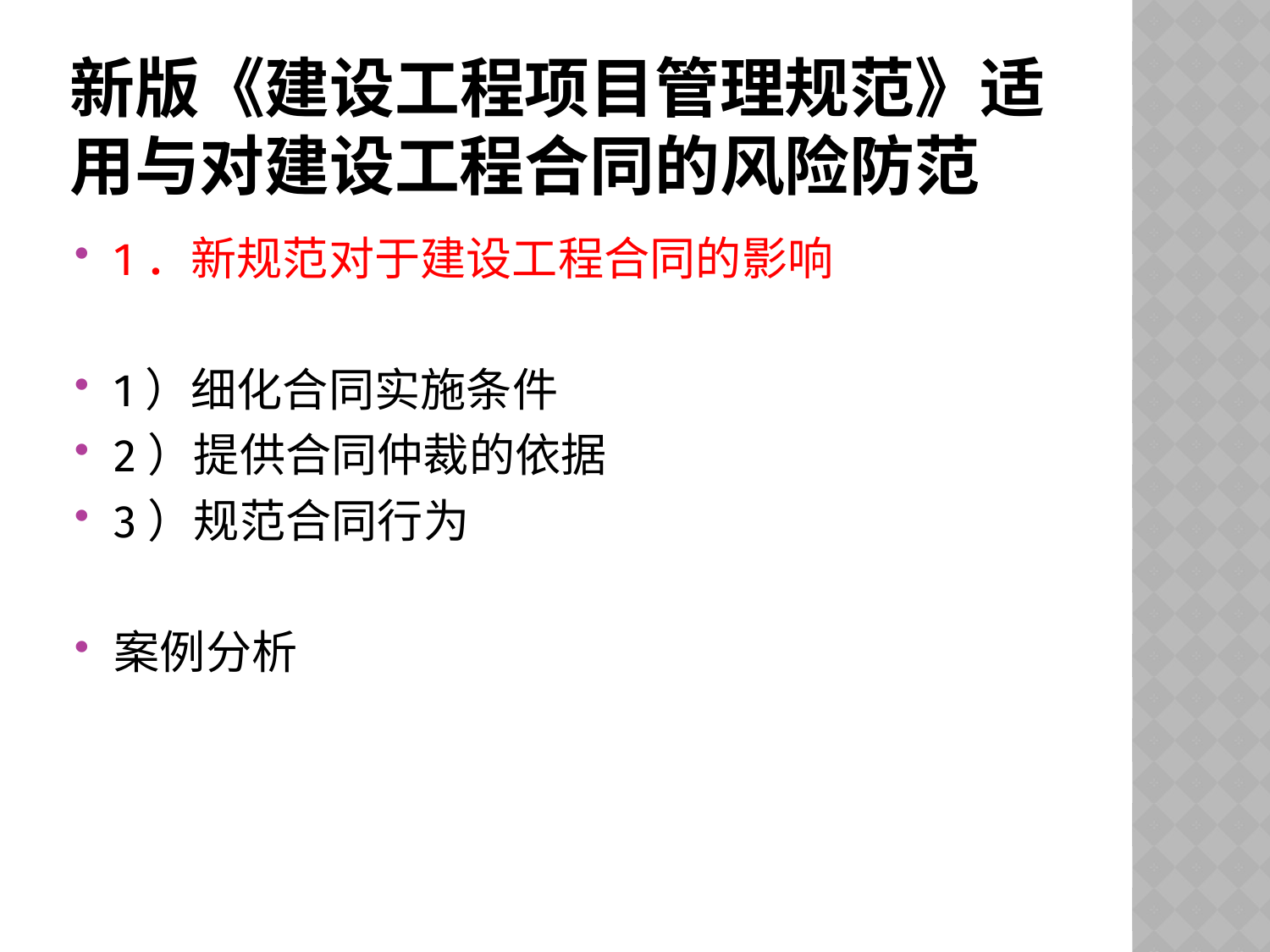

# 新版《建设工程项目管理规范》适用与对建设工程合同的风险防范
1．新规范对于建设工程合同的影响

1）细化合同实施条件
2）提供合同仲裁的依据
3）规范合同行为

案例分析